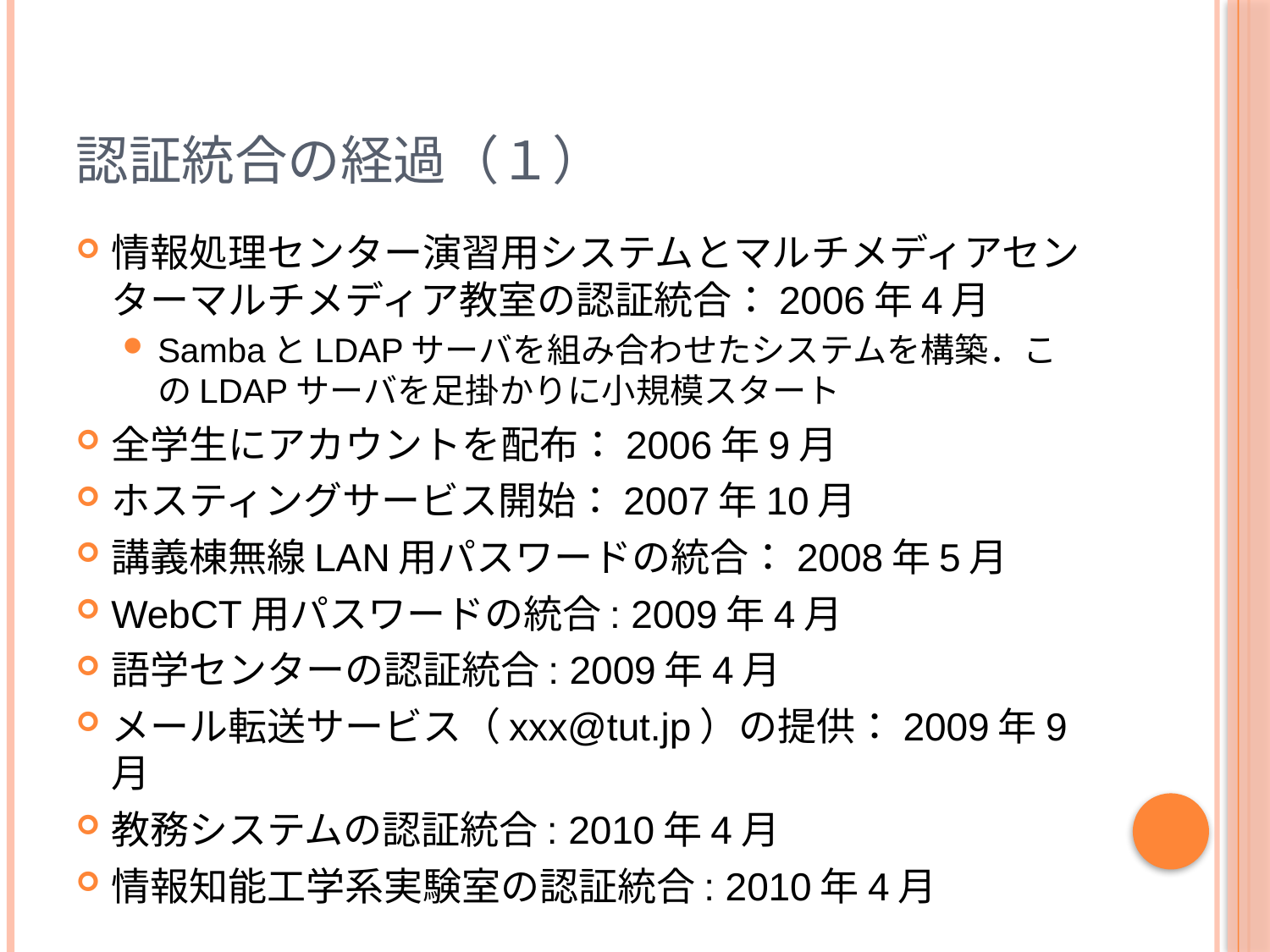

# 認証統合の経過（１）
情報処理センター演習用システムとマルチメディアセンターマルチメディア教室の認証統合：2006年4月
SambaとLDAPサーバを組み合わせたシステムを構築．このLDAPサーバを足掛かりに小規模スタート
全学生にアカウントを配布：2006年9月
ホスティングサービス開始：2007年10月
講義棟無線LAN用パスワードの統合：2008年5月
WebCT用パスワードの統合: 2009年4月
語学センターの認証統合: 2009年4月
メール転送サービス（xxx@tut.jp）の提供：2009年9月
教務システムの認証統合: 2010年4月
情報知能工学系実験室の認証統合: 2010年4月